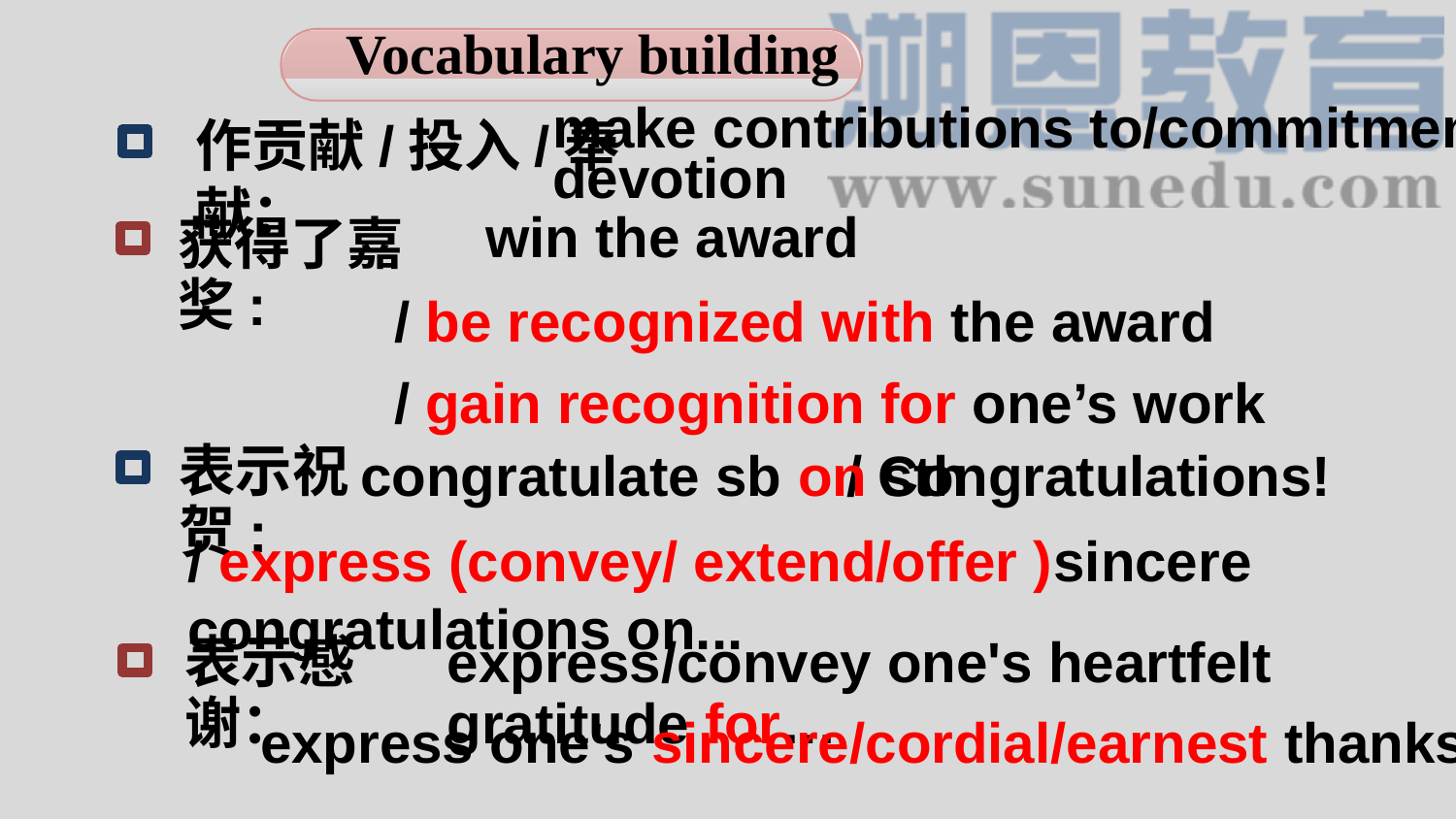

Vocabulary building

make contributions to/commitment
devotion
作贡献/投入/奉献：

win the award
获得了嘉奖:

/ be recognized with the award
/ gain recognition for one’s work
congratulate sb on sth
/ Congratulations!
表示祝贺:

/ express (convey/ extend/offer )sincere congratulations on...
表示感谢：
express/convey one's heartfelt gratitude for…

express one's sincere/cordial/earnest thanks for…